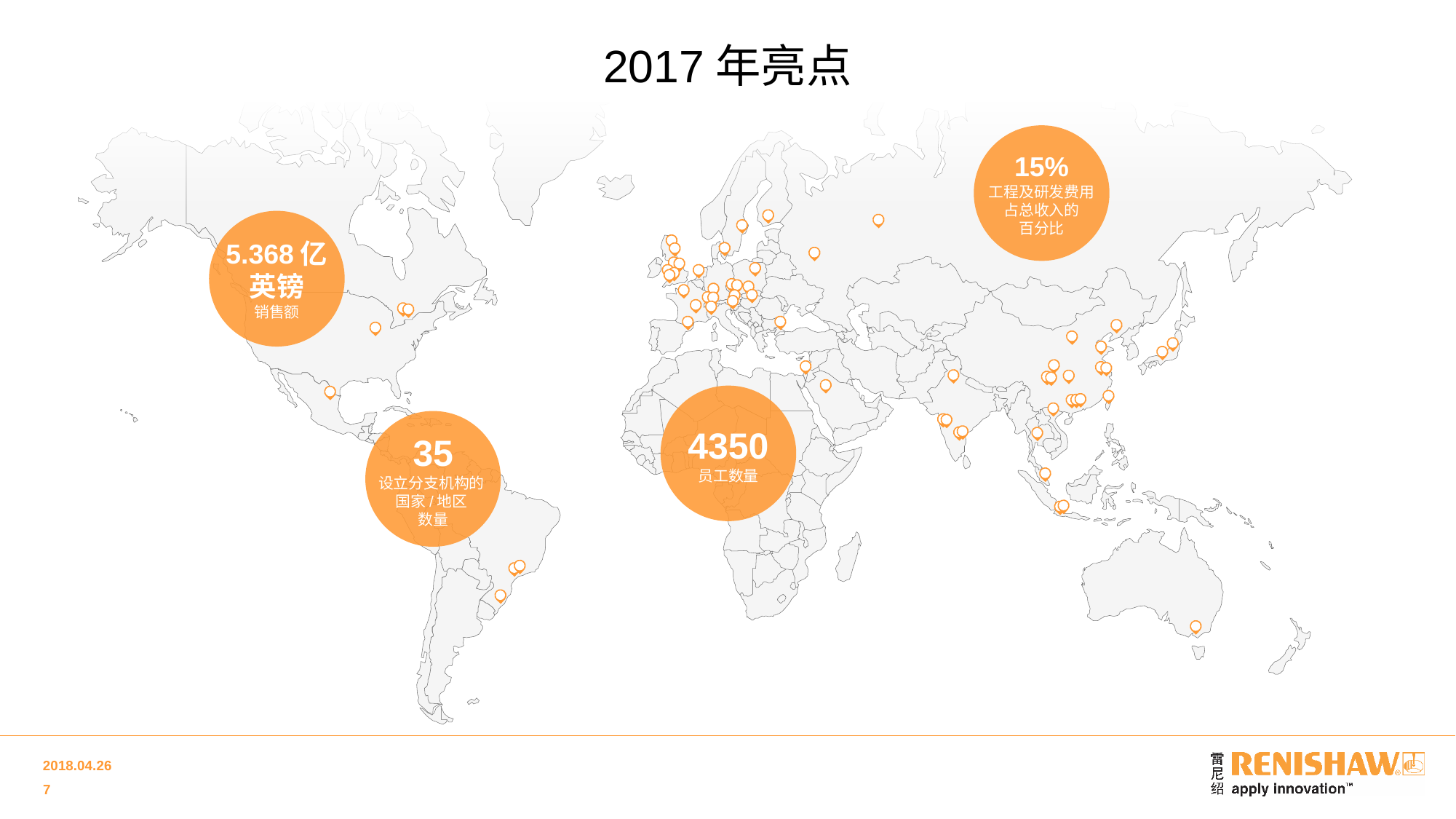

# 2017年亮点
15%
工程及研发费用
占总收入的
百分比

5.368亿
英镑
销售额

4350
员工数量

35
设立分支机构的
国家/地区
数量

2018.04.26
7